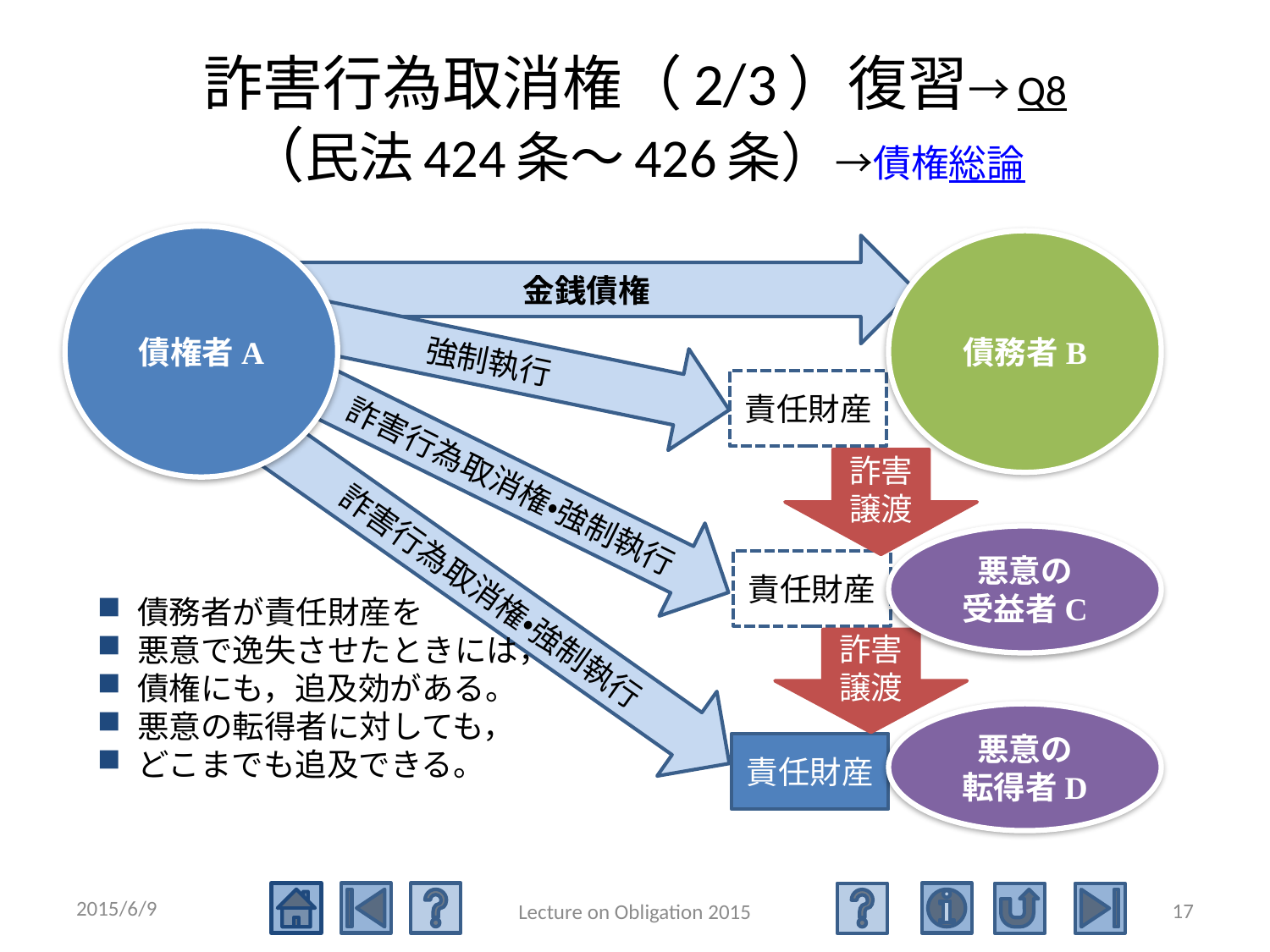

# 詐害行為取消権（2/3）復習→Q8 （民法424条～426条）→債権総論
債権者A
債務者B
金銭債権
強制執行
責任財産
詐害行為取消権・強制執行
詐害
譲渡
悪意の
受益者C
責任財産
詐害行為取消権・強制執行
債務者が責任財産を
悪意で逸失させたときには，
債権にも，追及効がある。
悪意の転得者に対しても，
どこまでも追及できる。
詐害
譲渡
悪意の
転得者D
責任財産
2015/6/9
17
Lecture on Obligation 2015